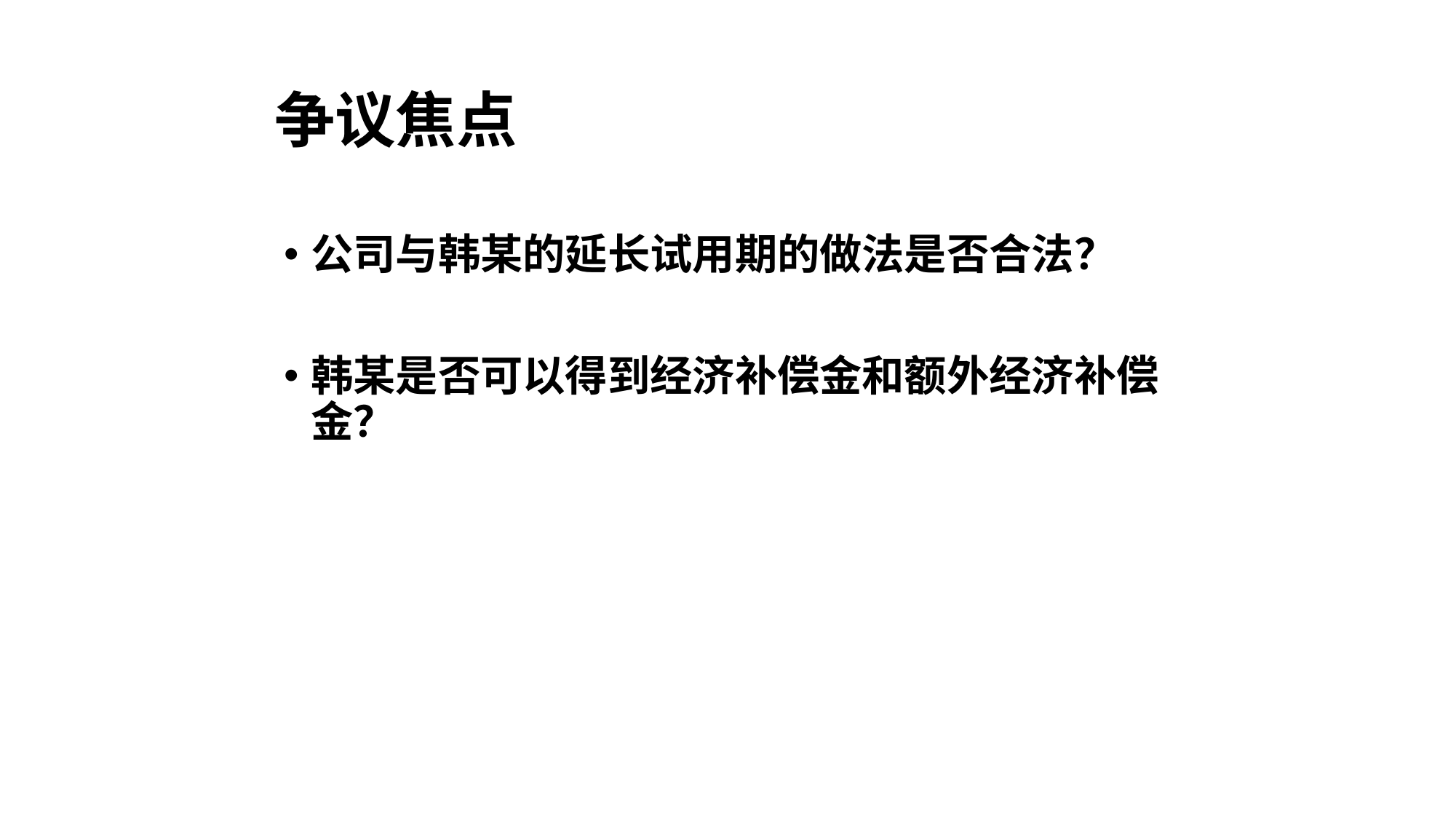

# 争议焦点
公司与韩某的延长试用期的做法是否合法？

韩某是否可以得到经济补偿金和额外经济补偿金？